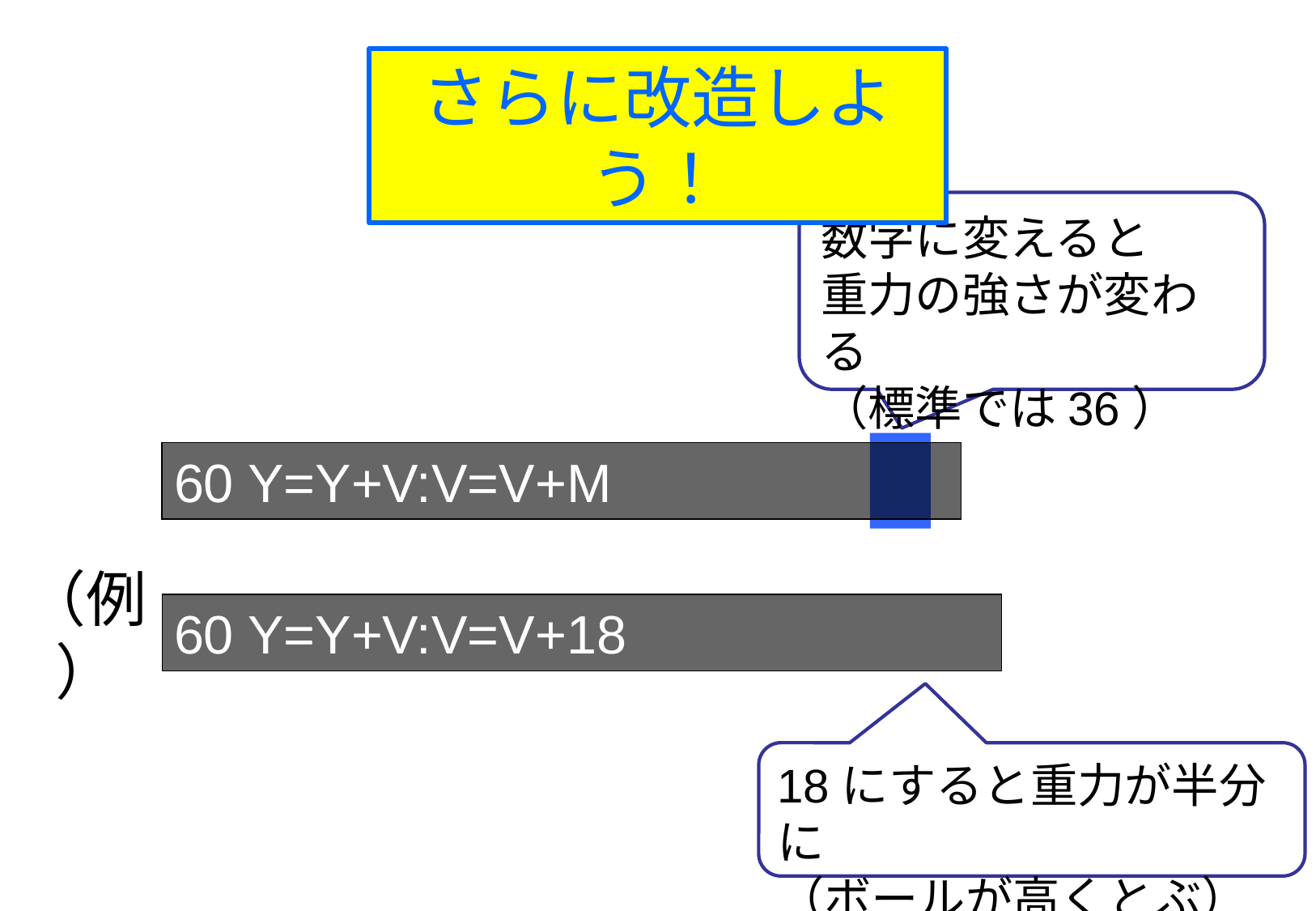

さらに改造しよう！
数字に変えると
重力の強さが変わる
（標準では36）

60 Y=Y+V:V=V+M
60 Y=Y+V:V=V+18
（例）
18にすると重力が半分に
（ボールが高くとぶ）